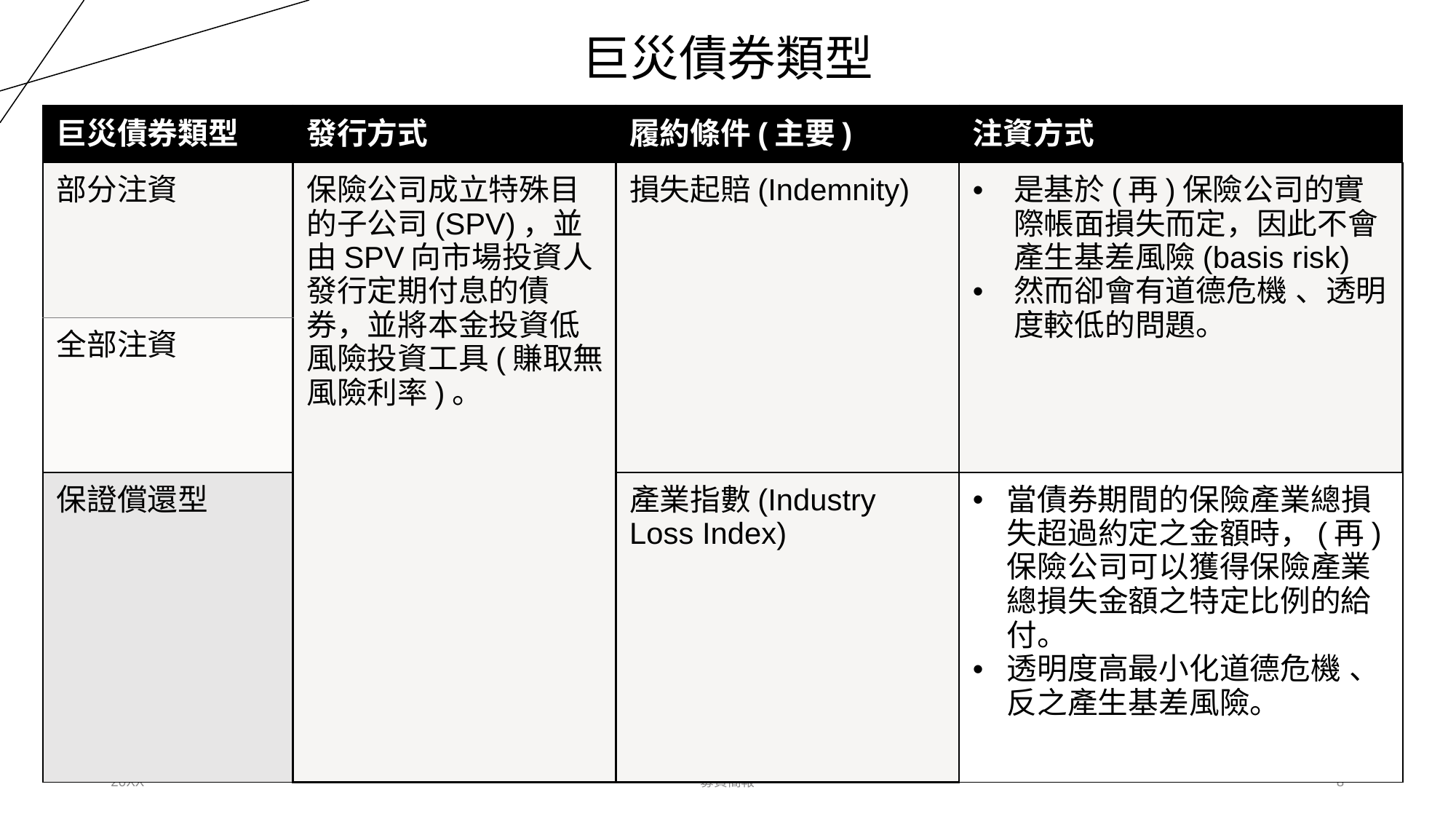

# 巨災債券類型
| 巨災債券類型 | 發行方式 | 履約條件(主要) | 注資方式 |
| --- | --- | --- | --- |
| 部分注資 | 保險公司成立特殊目的子公司(SPV)，並由SPV向市場投資人發行定期付息的債券，並將本金投資低風險投資工具(賺取無風險利率)。 | 損失起賠(Indemnity) | 是基於(再)保險公司的實際帳面損失而定，因此不會產生基差風險(basis risk) 然而卻會有道德危機 、透明度較低的問題。 |
| 全部注資 |  |  |  |
| 保證償還型 |  | 產業指數(Industry Loss Index) | 當債券期間的保險產業總損失超過約定之金額時，(再)保險公司可以獲得保險產業總損失金額之特定比例的給付。 透明度高最小化道德危機 、反之產生基差風險。 |
20XX
募資簡報
8